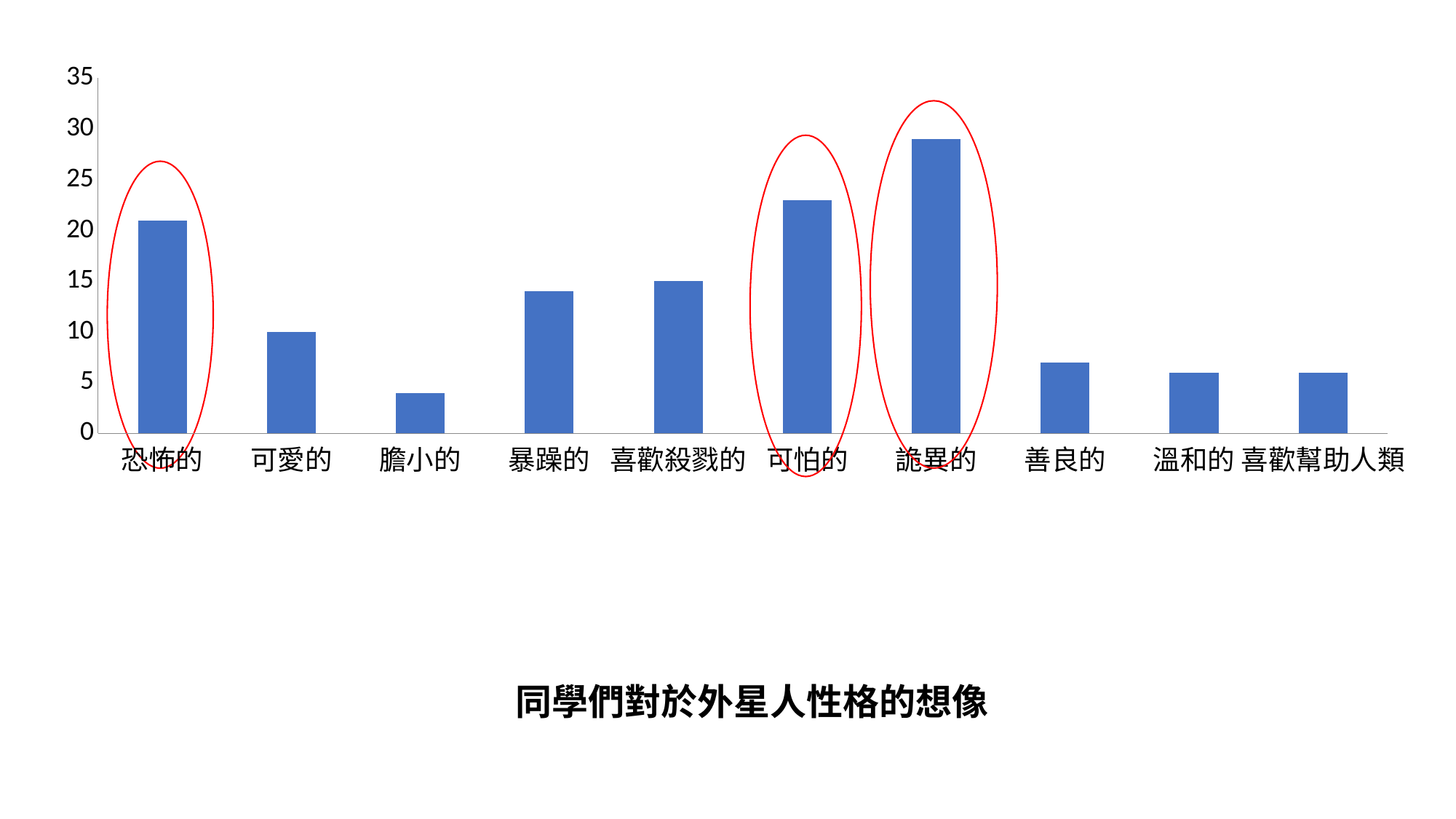

### Chart

| Category |  |
|---|---|
| 恐怖的 | 21.0 |
| 可愛的 | 10.0 |
| 膽小的 | 4.0 |
| 暴躁的 | 14.0 |
| 喜歡殺戮的 | 15.0 |
| 可怕的 | 23.0 |
| 詭異的 | 29.0 |
| 善良的 | 7.0 |
| 溫和的 | 6.0 |
| 喜歡幫助人類 | 6.0 |

同學們對於外星人性格的想像